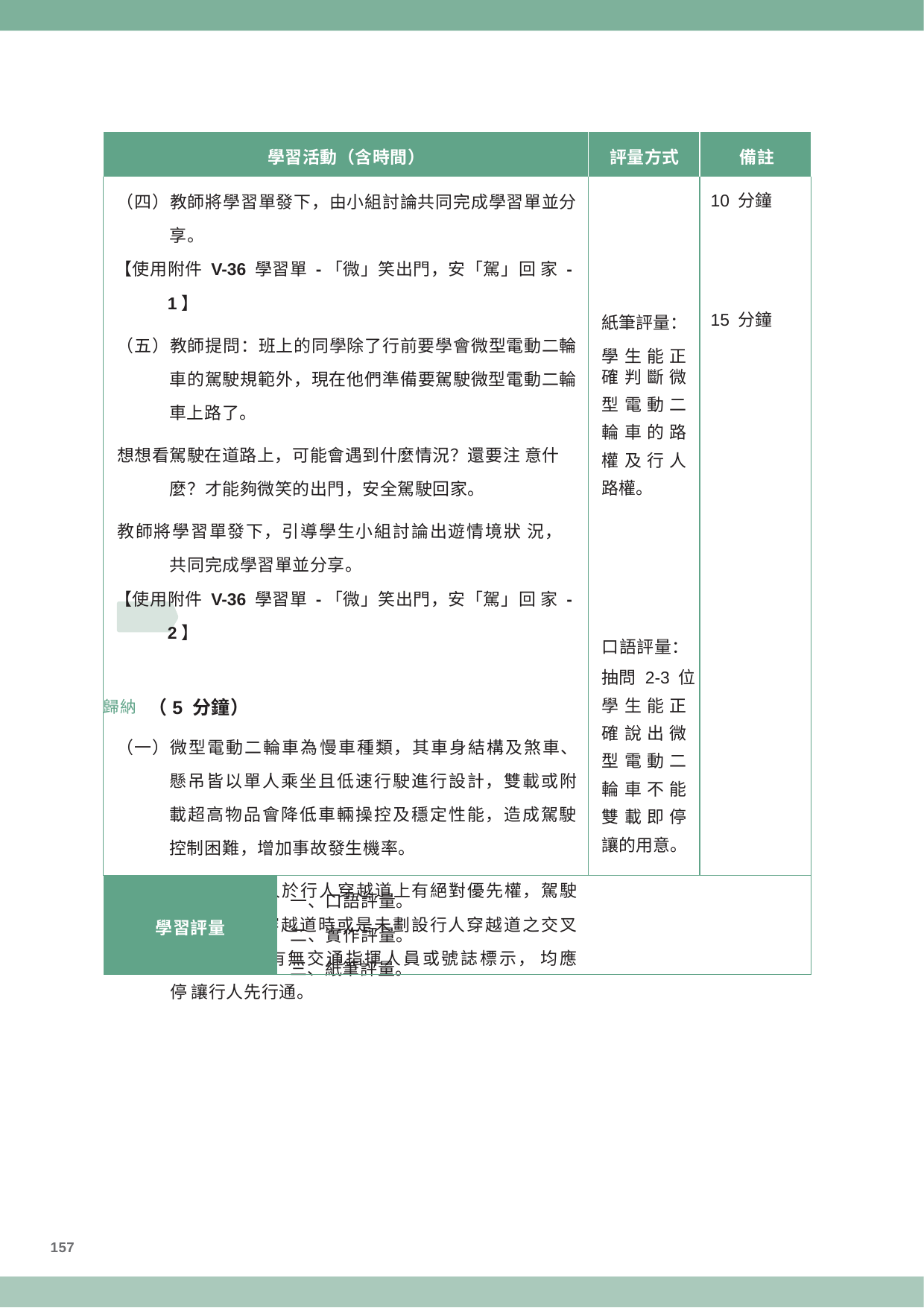

| 學習活動（含時間） |  | 評量方式 | 備註 |
| --- | --- | --- | --- |
| （四）教師將學習單發下，由小組討論共同完成學習單並分 享。 【使用附件 V-36 學習單 -「微」笑出門，安「駕」回 家 -1】 （五）教師提問：班上的同學除了行前要學會微型電動二輪 車的駕駛規範外，現在他們準備要駕駛微型電動二輪 車上路了。 想想看駕駛在道路上，可能會遇到什麼情況？還要注 意什麼？才能夠微笑的出門，安全駕駛回家。 教師將學習單發下，引導學生小組討論出遊情境狀 況， 共同完成學習單並分享。 【使用附件 V-36 學習單 -「微」笑出門，安「駕」回 家 -2】 歸納 （5 分鐘） （一）微型電動二輪車為慢車種類，其車身結構及煞車、 懸吊皆以單人乘坐且低速行駛進行設計，雙載或附 載超高物品會降低車輛操控及穩定性能，造成駕駛 控制困難，增加事故發生機率。 （二）法令保障行人於行人穿越道上有絕對優先權，駕駛 人行近行人穿越道時或是未劃設行人穿越道之交叉 路口， 無論有無交通指揮人員或號誌標示， 均應停 讓行人先行通。 |  |  | 10 分鐘 |
|  |  | 紙筆評量： 學生能正 | 15 分鐘 |
|  |  | 確判斷微 |  |
|  |  | 型電動二 |  |
|  |  | 輪車的路 |  |
|  |  | 權及行人 |  |
|  |  | 路權。 |  |
|  |  | 口語評量： |  |
|  |  | 抽問 2-3 位 |  |
|  |  | 學生能正 |  |
|  |  | 確說出微 |  |
|  |  | 型電動二 |  |
|  |  | 輪車不能 |  |
|  |  | 雙載即停 |  |
|  |  | 讓的用意。 |  |
| 學習評量 | 一、口語評量。 二、實作評量。 三、紙筆評量。 |  |  |

157